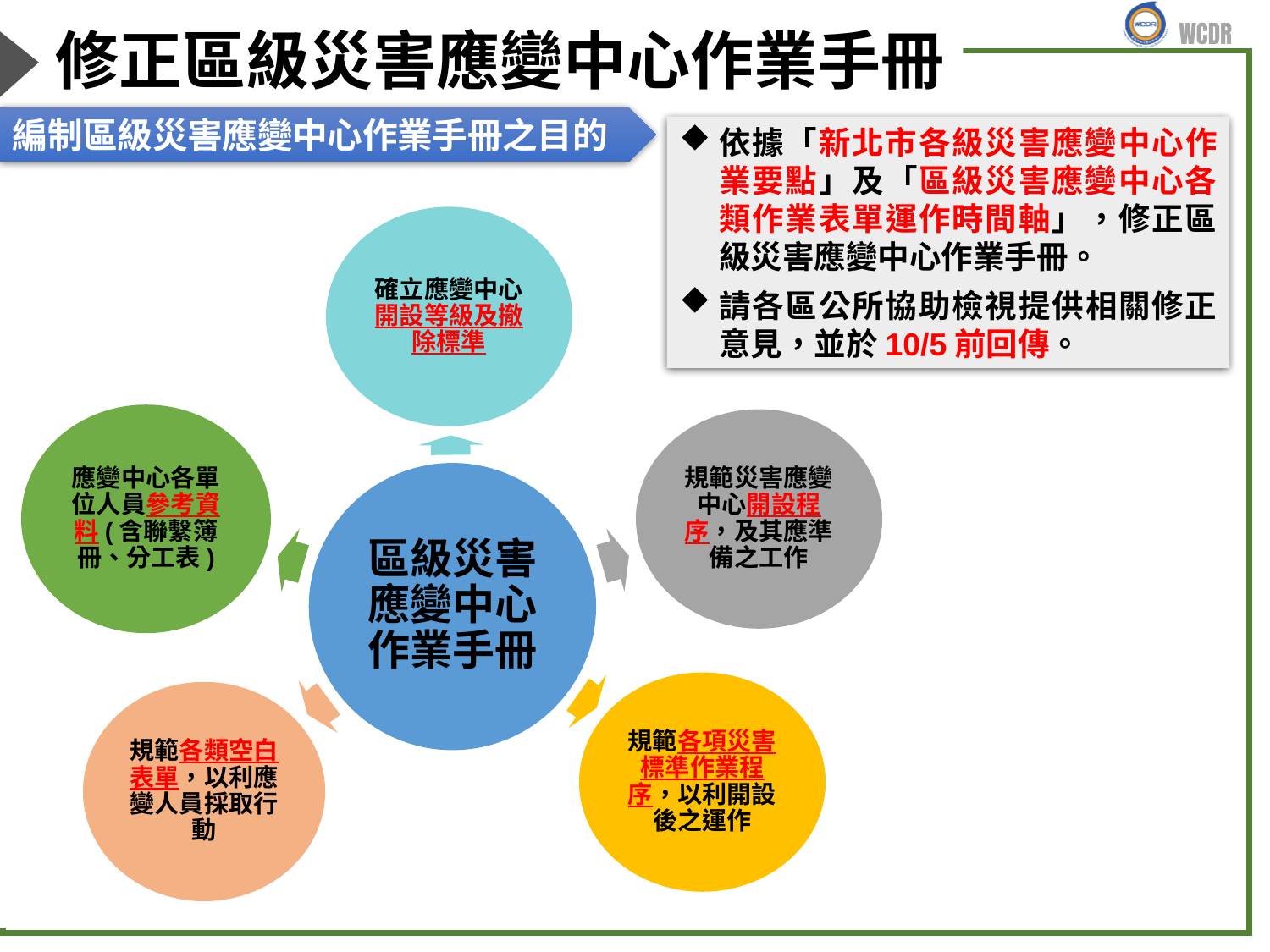

# 修正區級災害應變中心作業手冊
編制區級災害應變中心作業手冊之目的
依據「新北市各級災害應變中心作業要點」及「區級災害應變中心各類作業表單運作時間軸」，修正區級災害應變中心作業手冊。
請各區公所協助檢視提供相關修正意見，並於10/5前回傳。
區級災害應變中心作業手冊

確立應變中心開設等級及撤除標準

規範災害應變中心開設程序，及其應準備之工作

規範各項災害標準作業程序，以利開設後之運作

規範各類空白表單，以利應變人員採取行動

應變中心各單位人員參考資料(含聯繫簿冊、分工表)